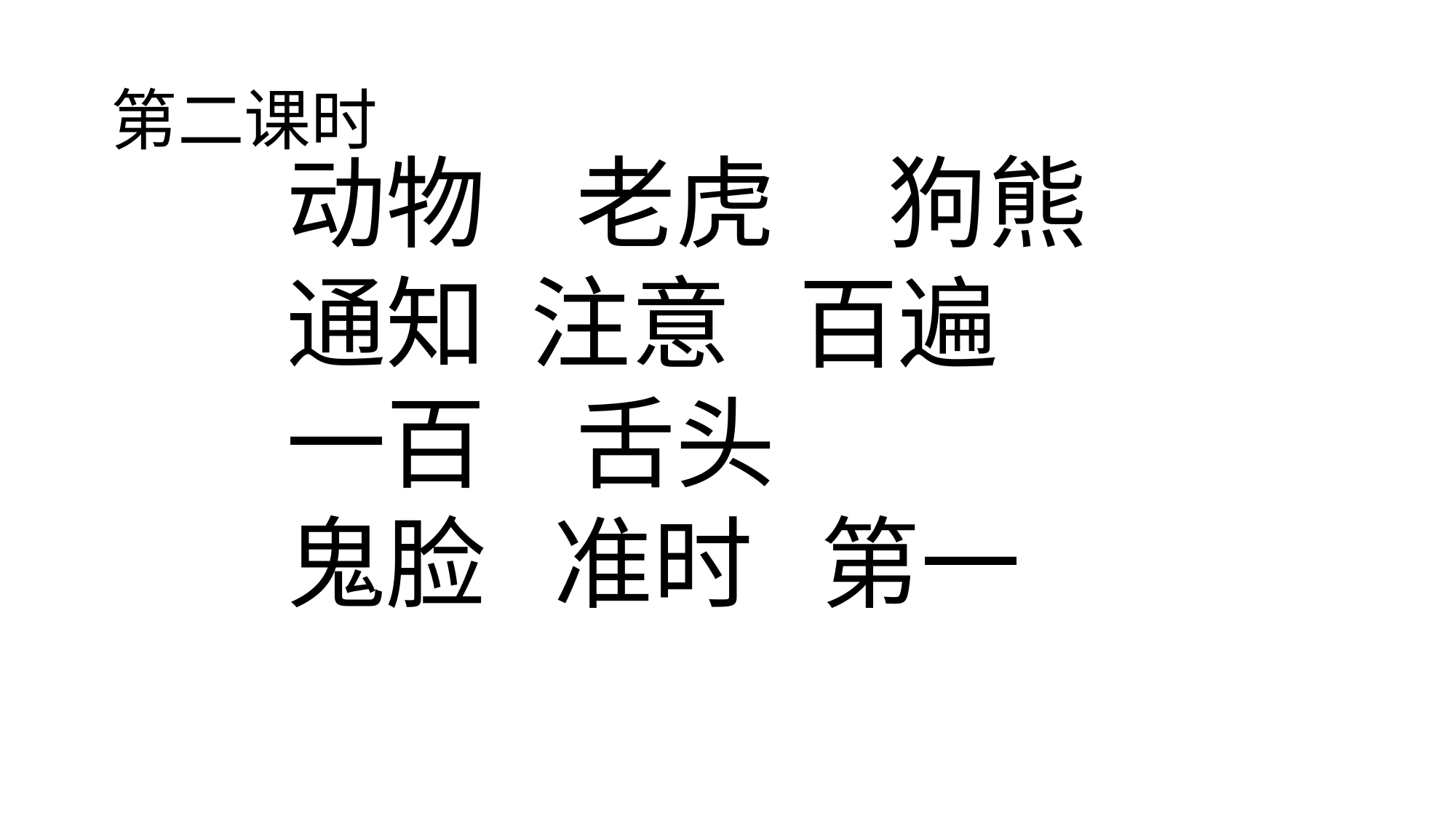

# 第二课时

动物    老虎     狗熊
通知  注意   百遍
一百    舌头
鬼脸   准时   第一